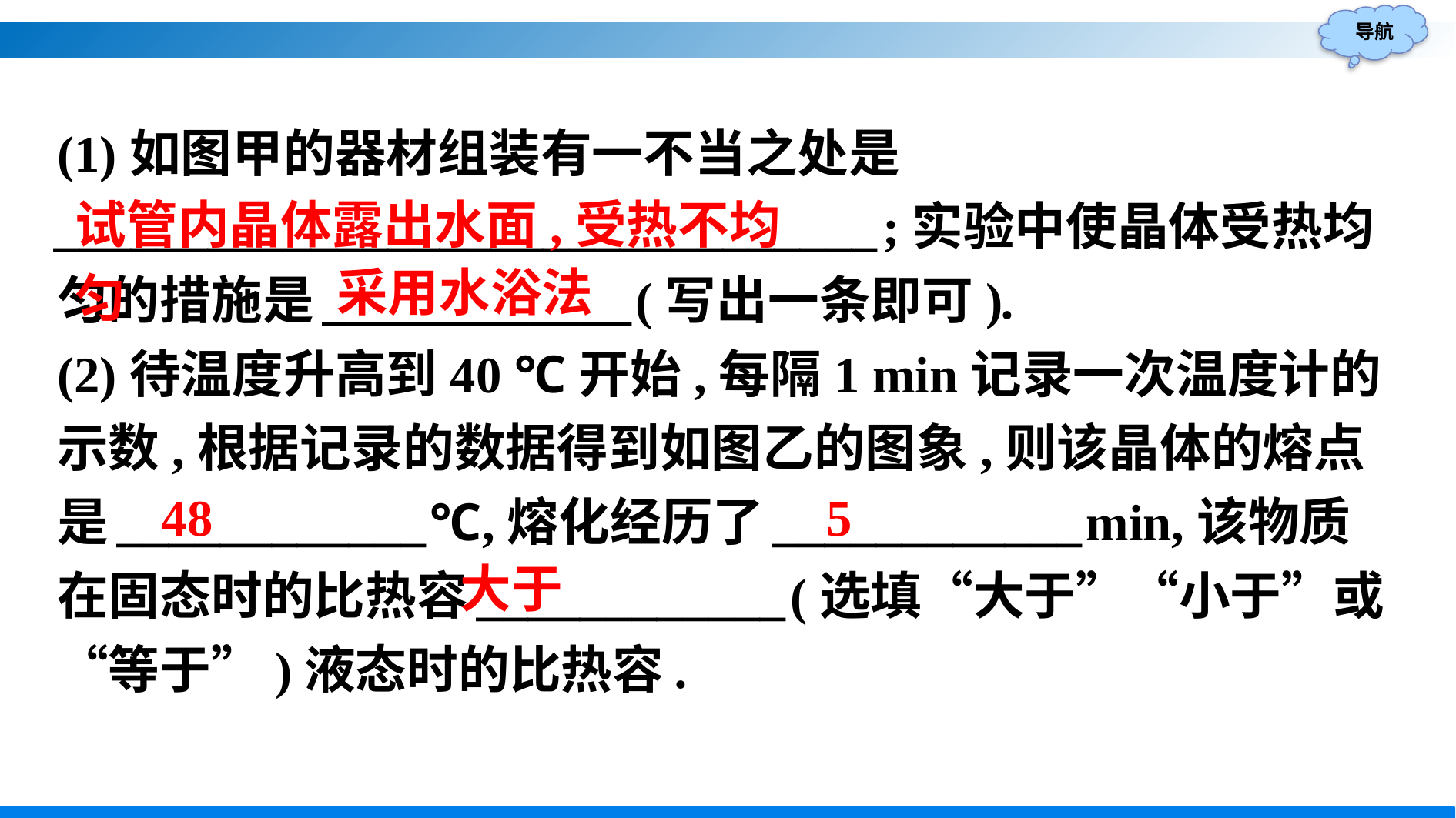

(1)如图甲的器材组装有一不当之处是
________________________________;实验中使晶体受热均匀的措施是____________(写出一条即可).
(2)待温度升高到40 ℃开始,每隔1 min记录一次温度计的示数,根据记录的数据得到如图乙的图象,则该晶体的熔点是____________℃,熔化经历了____________min,该物质在固态时的比热容____________(选填“大于”“小于”或“等于”)液态时的比热容.
试管内晶体露出水面,受热不均匀
采用水浴法
48
5
大于